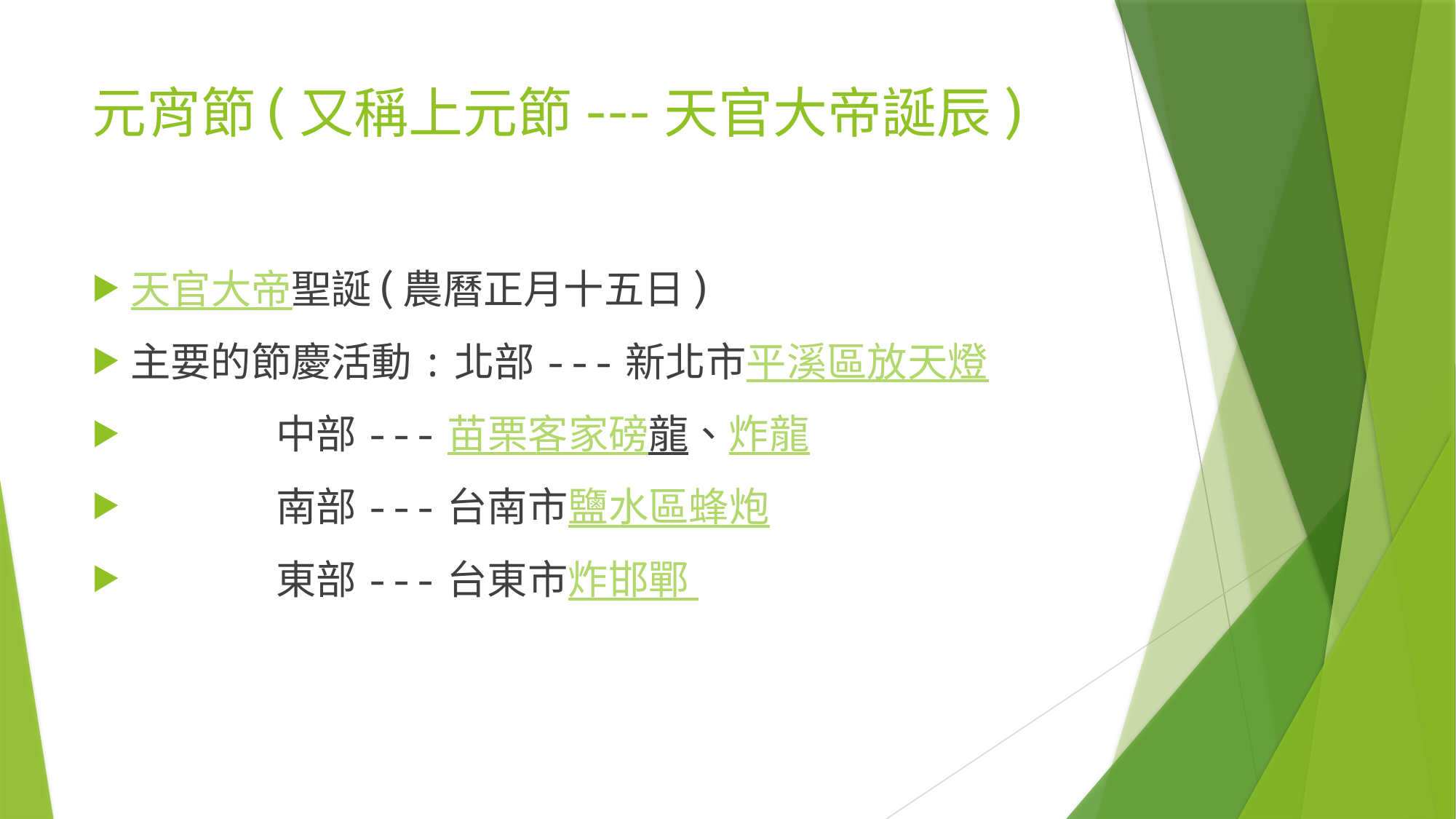

# 元宵節(又稱上元節---天官大帝誕辰)
天官大帝聖誕(農曆正月十五日)
主要的節慶活動:北部---新北市平溪區放天燈
               中部---苗栗客家磅龍、炸龍
               南部---台南市鹽水區蜂炮
               東部---台東市炸邯鄲